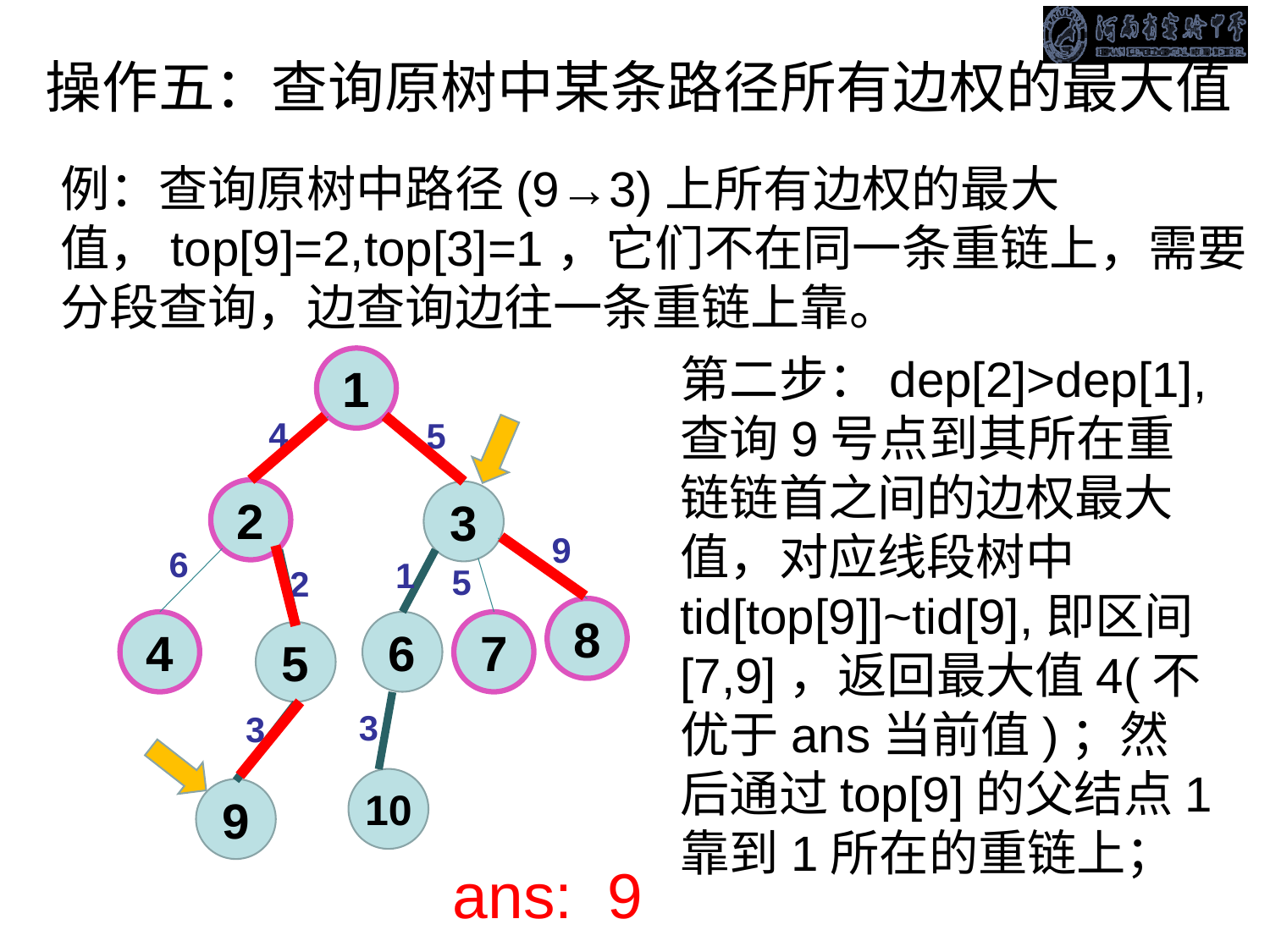

操作五：查询原树中某条路径所有边权的最大值
例：查询原树中路径(9→3)上所有边权的最大值，top[9]=2,top[3]=1，它们不在同一条重链上，需要分段查询，边查询边往一条重链上靠。
第二步：dep[2]>dep[1],查询9号点到其所在重链链首之间的边权最大值，对应线段树中tid[top[9]]~tid[9],即区间[7,9]，返回最大值4(不优于ans当前值)；然后通过top[9]的父结点1靠到1所在的重链上；
1
4
5
2
3
9
6
1
5
2
8
4
6
7
5
3
3
10
9

ans:  9